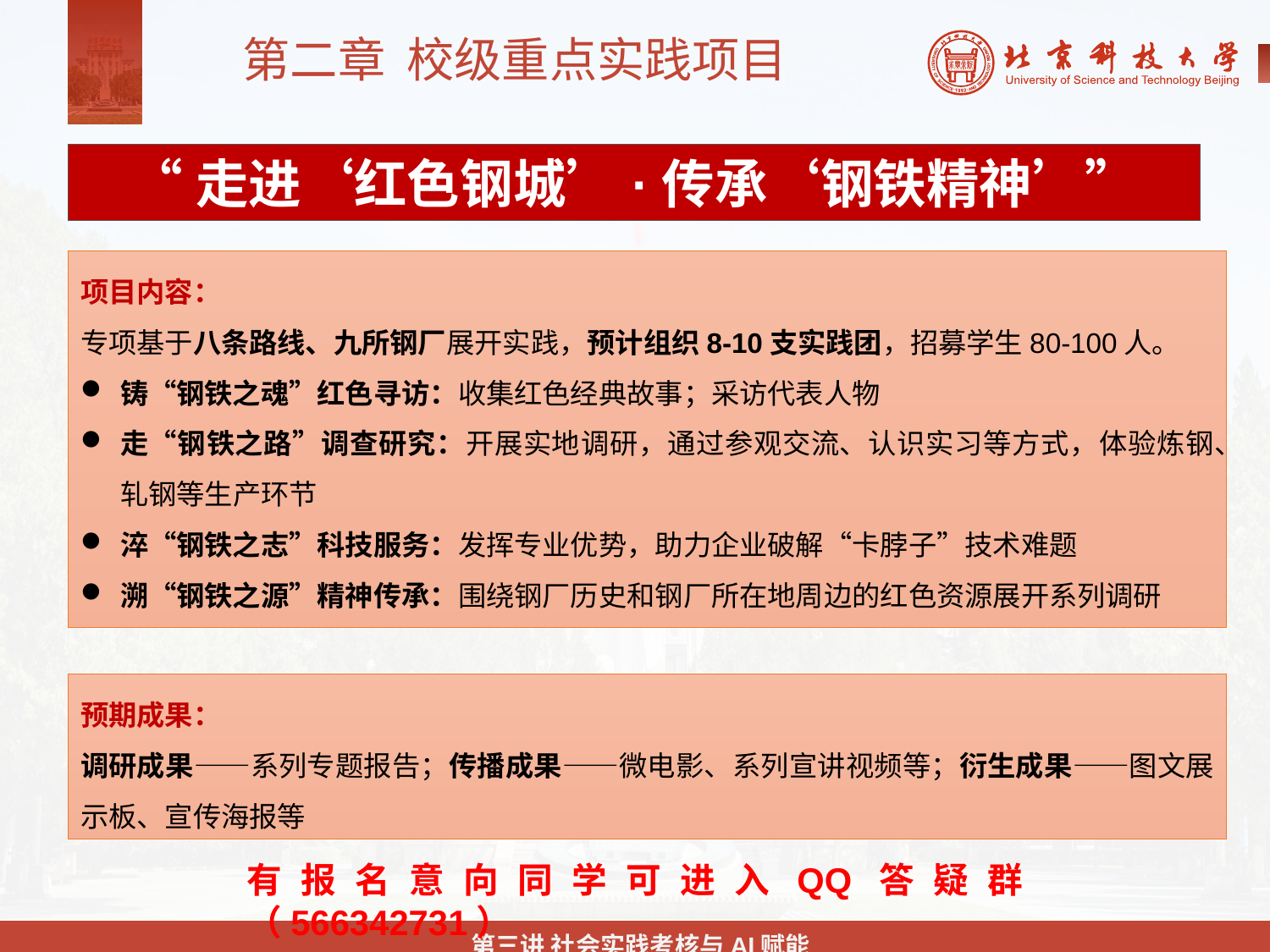

第二章  校级重点实践项目
“走进‘红色钢城’·传承‘钢铁精神’”
项目内容：
专项基于八条路线、九所钢厂展开实践，预计组织8-10支实践团，招募学生80-100人。
铸“钢铁之魂”红色寻访：收集红色经典故事；采访代表人物
走“钢铁之路”调查研究：开展实地调研，通过参观交流、认识实习等方式，体验炼钢、轧钢等生产环节
淬“钢铁之志”科技服务：发挥专业优势，助力企业破解“卡脖子”技术难题
溯“钢铁之源”精神传承：围绕钢厂历史和钢厂所在地周边的红色资源展开系列调研

预期成果：
调研成果——系列专题报告；传播成果——微电影、系列宣讲视频等；衍生成果——图文展示板、宣传海报等
有报名意向同学可进入QQ答疑群（566342731）